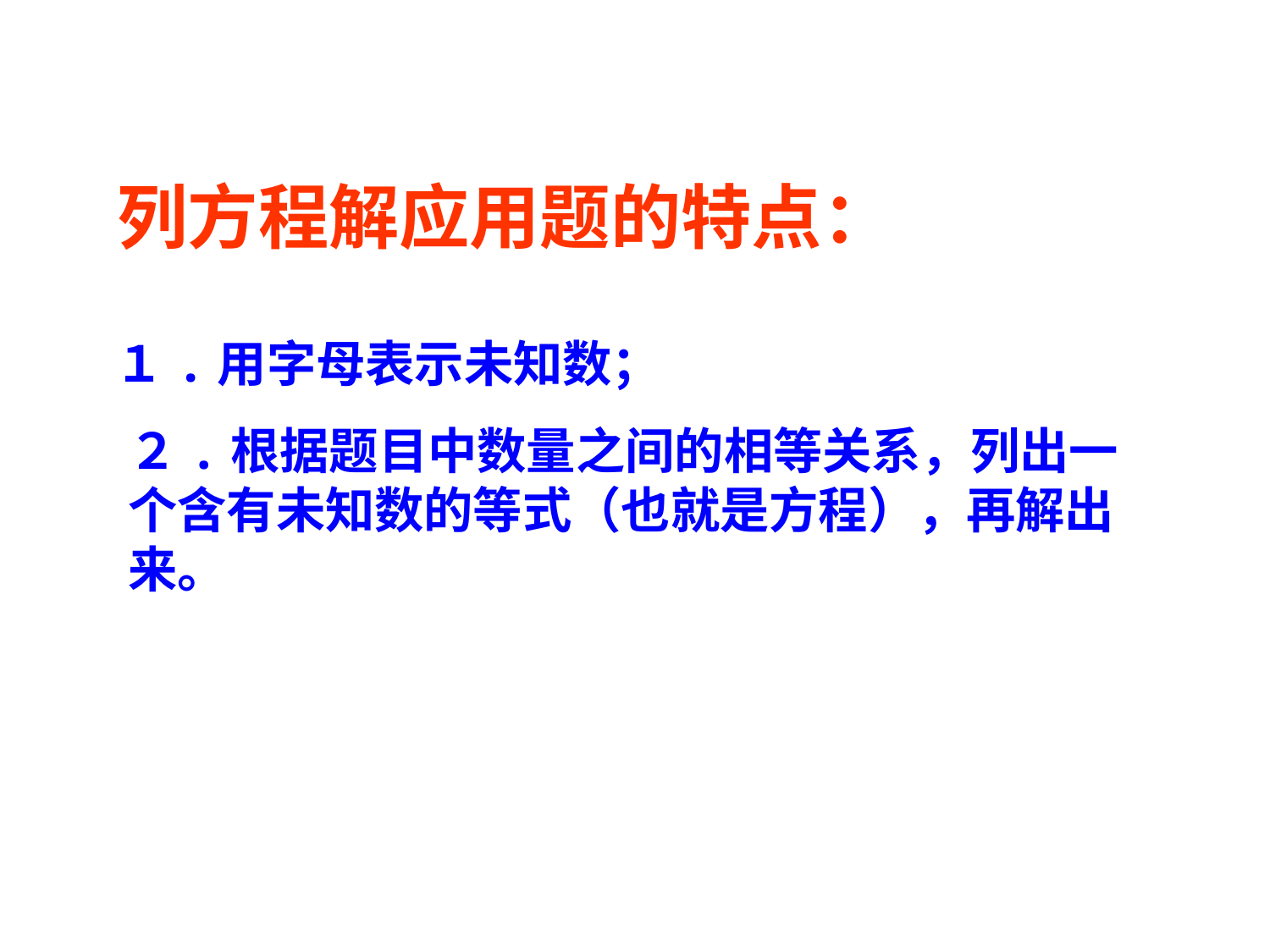

列方程解应用题的特点：
１.用字母表示未知数；
２.根据题目中数量之间的相等关系，列出一个含有未知数的等式（也就是方程），再解出来。